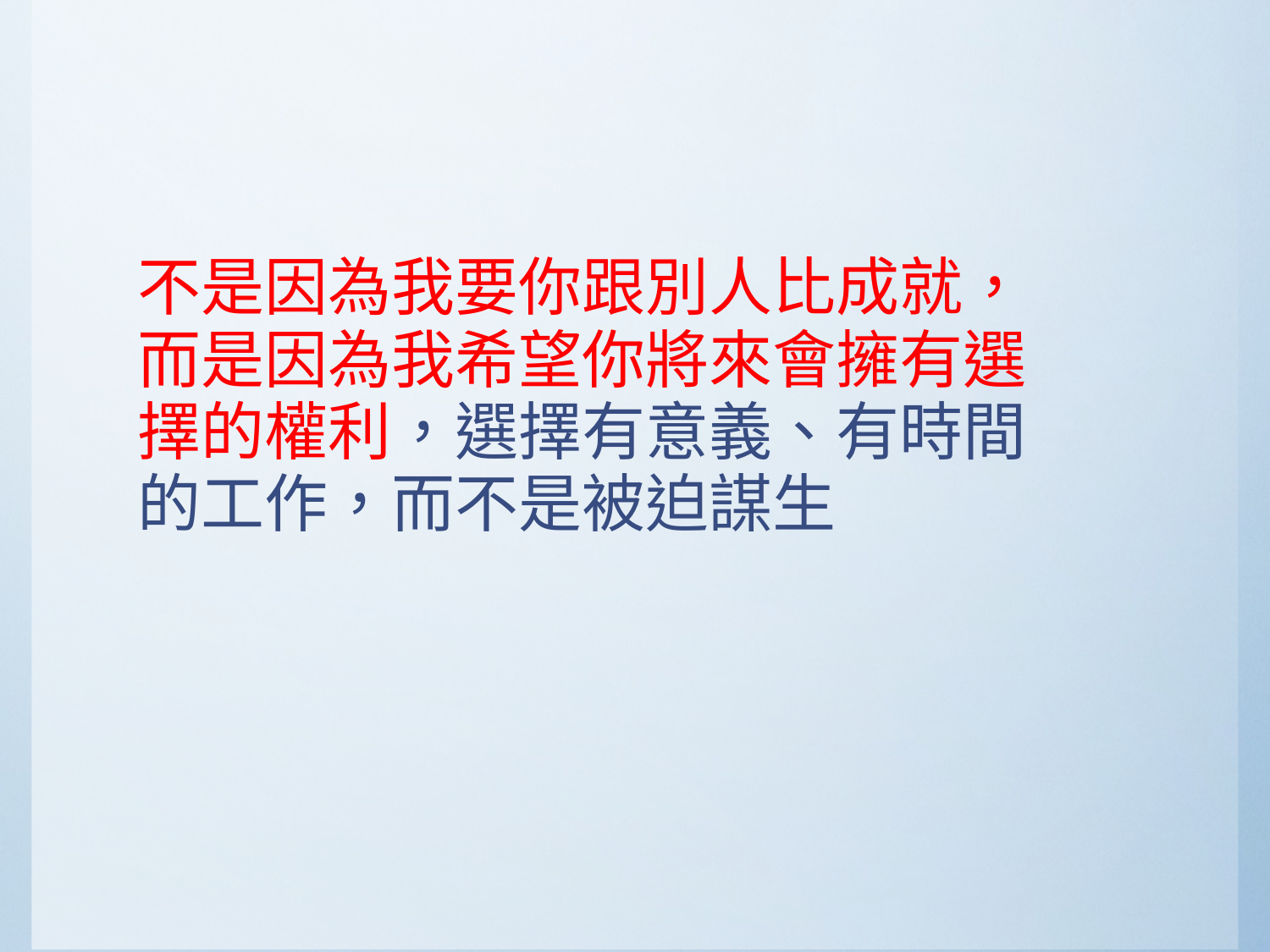

不是因為我要你跟別人比成就，而是因為我希望你將來會擁有選擇的權利，選擇有意義、有時間的工作，而不是被迫謀生